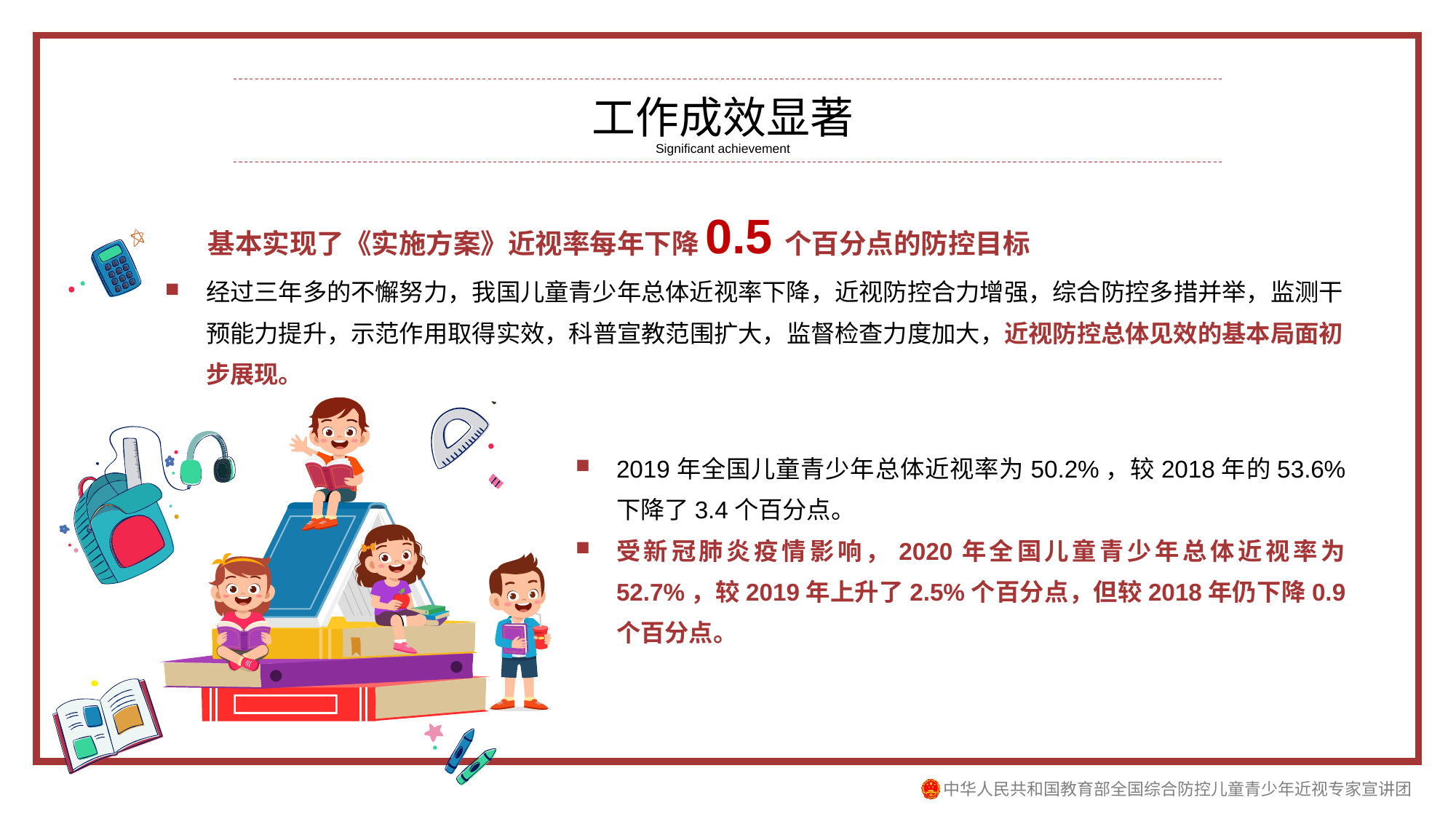

工作成效显著
Significant achievement
基本实现了《实施方案》近视率每年下降0.5个百分点的防控目标

经过三年多的不懈努力，我国儿童青少年总体近视率下降，近视防控合力增强，综合防控多措并举，监测干预能力提升，示范作用取得实效，科普宣教范围扩大，监督检查力度加大，近视防控总体见效的基本局面初步展现。
2019年全国儿童青少年总体近视率为50.2%，较2018年的53.6%下降了3.4个百分点。
受新冠肺炎疫情影响，2020年全国儿童青少年总体近视率为52.7%，较2019年上升了2.5%个百分点，但较2018年仍下降0.9个百分点。